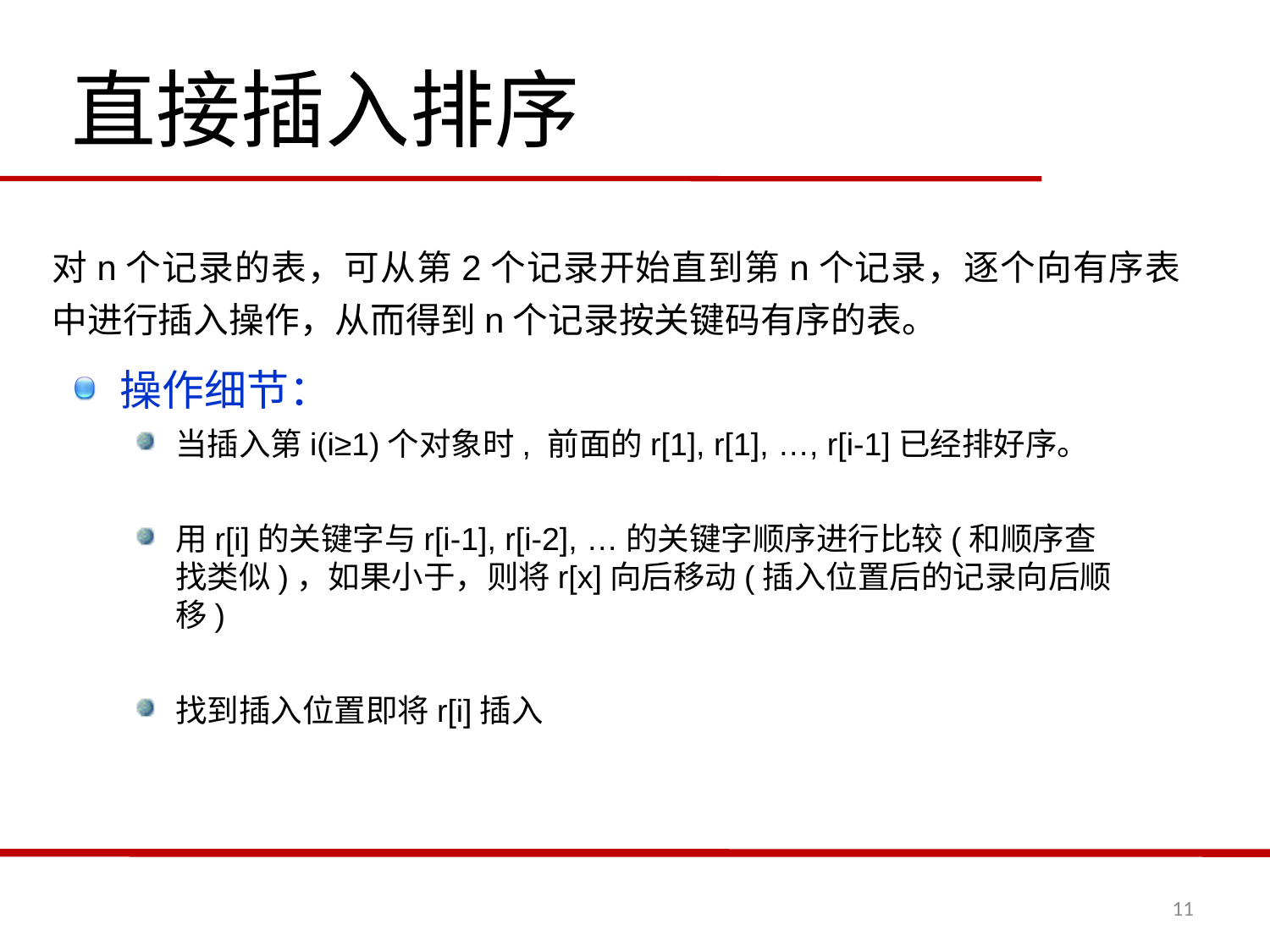

直接插入排序
对n个记录的表，可从第2个记录开始直到第n个记录，逐个向有序表中进行插入操作，从而得到n个记录按关键码有序的表。
操作细节：
当插入第i(i≥1)个对象时, 前面的r[1], r[1], …, r[i-1]已经排好序。

用r[i]的关键字与r[i-1], r[i-2], …的关键字顺序进行比较(和顺序查找类似)，如果小于，则将r[x]向后移动(插入位置后的记录向后顺移)

找到插入位置即将r[i]插入

11